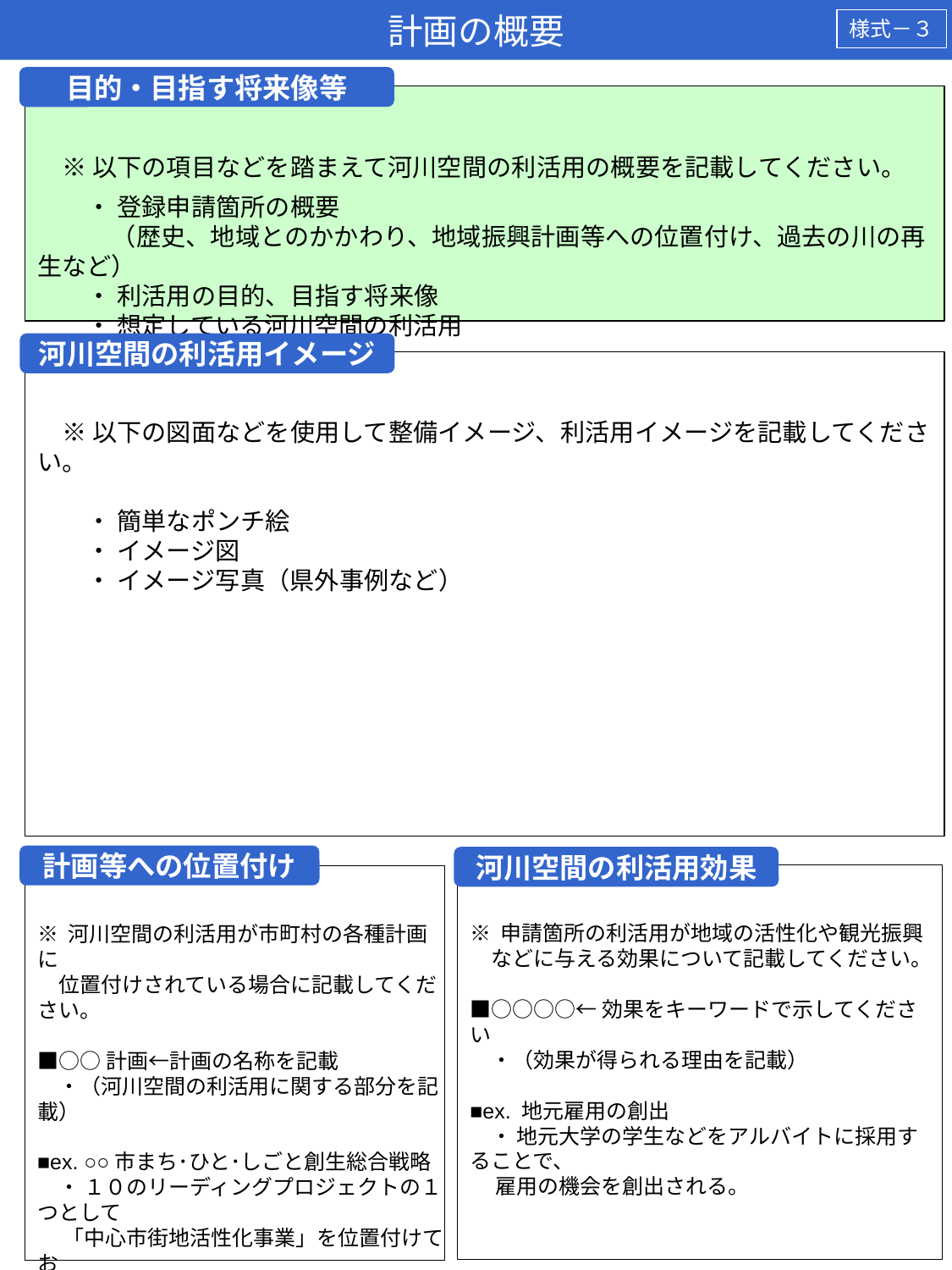

計画の概要
様式－３
目的・目指す将来像等

　※ 以下の項目などを踏まえて河川空間の利活用の概要を記載してください。
　　・ 登録申請箇所の概要
　　　（歴史、地域とのかかわり、地域振興計画等への位置付け、過去の川の再生など）
　　・ 利活用の目的、目指す将来像
　　・ 想定している河川空間の利活用
河川空間の利活用イメージ

　※ 以下の図面などを使用して整備イメージ、利活用イメージを記載してください。

　　・ 簡単なポンチ絵
　　・ イメージ図
　　・ イメージ写真（県外事例など）

計画等への位置付け
河川空間の利活用効果

※ 申請箇所の利活用が地域の活性化や観光振興
　などに与える効果について記載してください。

■○○○○←効果をキーワードで示してください
　・（効果が得られる理由を記載）

■ex. 地元雇用の創出
　・ 地元大学の学生などをアルバイトに採用することで、
　 雇用の機会を創出される。

※ 河川空間の利活用が市町村の各種計画に
　位置付けされている場合に記載してください。

■○○計画←計画の名称を記載
　・（河川空間の利活用に関する部分を記載）

■ex. ○○市まち･ひと･しごと創生総合戦略
　・ １０のリーディングプロジェクトの１つとして
　 「中心市街地活性化事業」を位置付けてお
　 り、・・・することとしている。